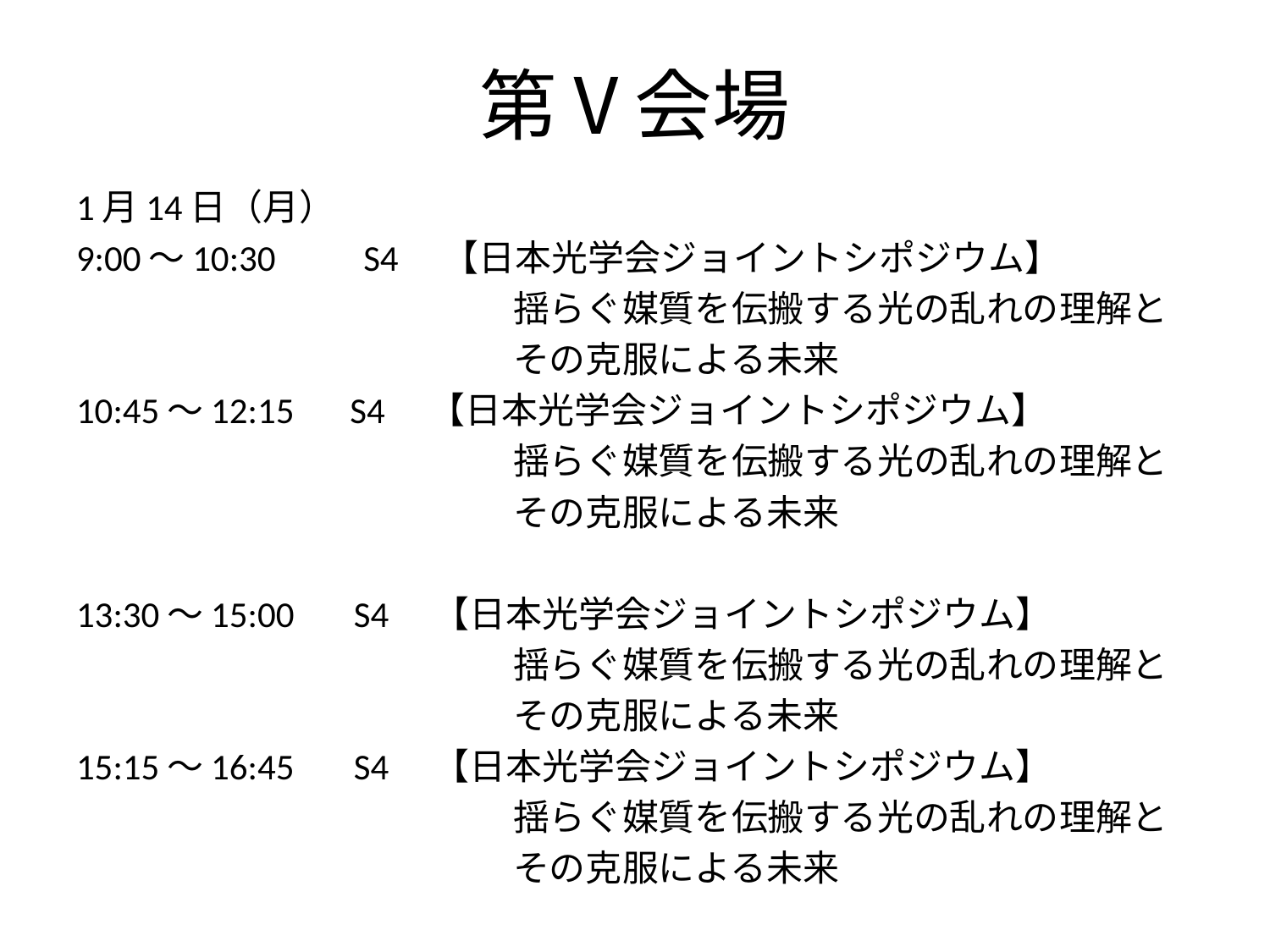

# 第Ⅴ会場
1月14日（月）
9:00～10:30　　S4　【日本光学会ジョイントシポジウム】
　　　　　　　　　　　　揺らぐ媒質を伝搬する光の乱れの理解と
　　　　　　　　　　　　その克服による未来
10:45～12:15　 S4　【日本光学会ジョイントシポジウム】
　　　　　　　　　　　　揺らぐ媒質を伝搬する光の乱れの理解と
　　　　　　　　　　　　その克服による未来

13:30～15:00　 S4　【日本光学会ジョイントシポジウム】
　　　　　　　　　　　　揺らぐ媒質を伝搬する光の乱れの理解と
　　　　　　　　　　　　その克服による未来
15:15～16:45　 S4　【日本光学会ジョイントシポジウム】
　　　　　　　　　　　　揺らぐ媒質を伝搬する光の乱れの理解と
　　　　　　　　　　　　その克服による未来